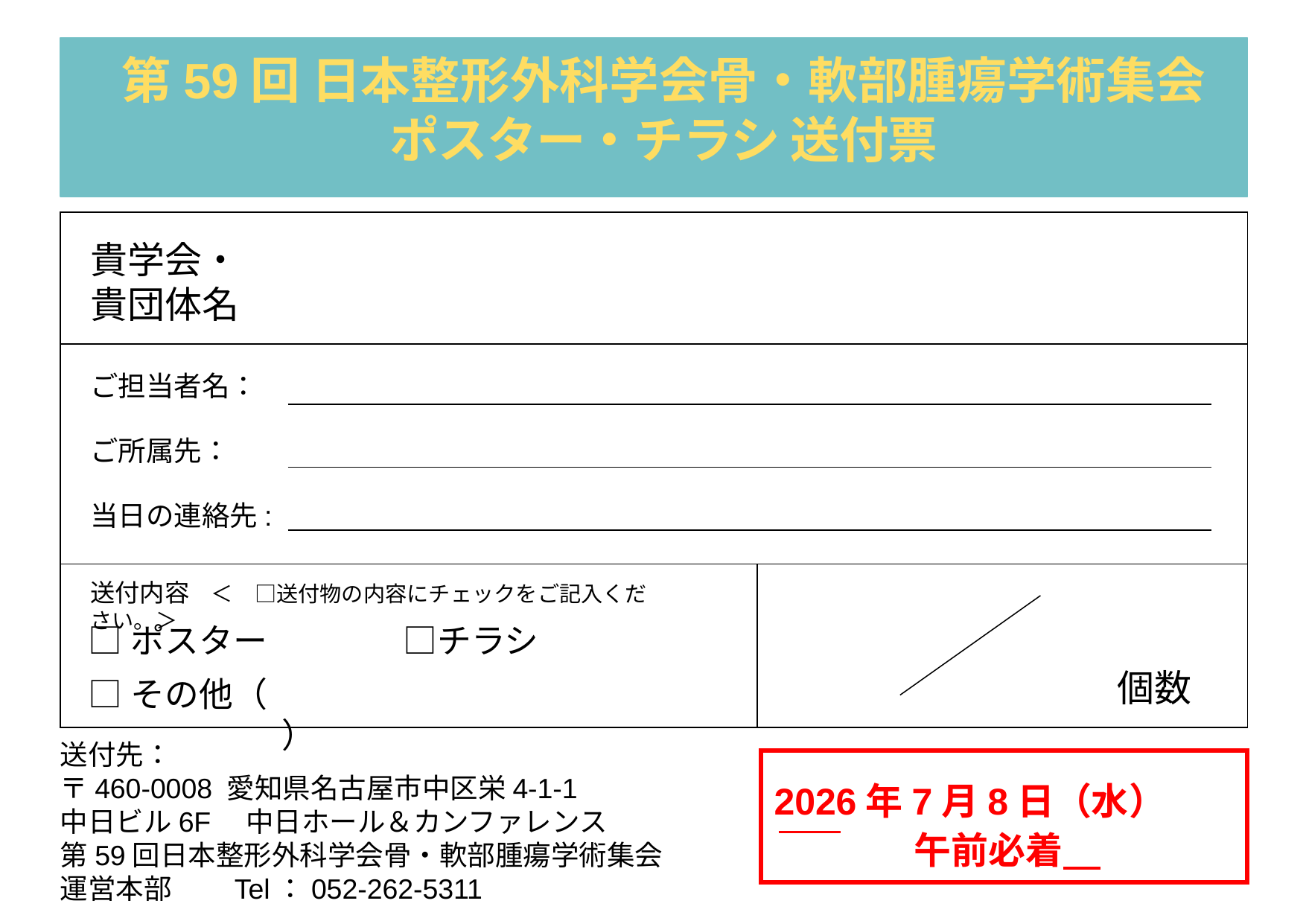

第59回 日本整形外科学会骨・軟部腫瘍学術集会
ポスター・チラシ 送付票
|  |  |
| --- | --- |
|  |  |
|  |  |
貴学会・
貴団体名
ご担当者名：
ご所属先：
当日の連絡先:
送付内容　＜　□送付物の内容にチェックをご記入ください。＞
□ポスター　　　　□チラシ
□その他（　　　　　　　　　　　　　　　　　　   　）
個数
# 送付先： 〒460-0008 愛知県名古屋市中区栄4-1-1 中日ビル6F　中日ホール＆カンファレンス 第59回日本整形外科学会骨・軟部腫瘍学術集会　 運営本部　　Tel：052-262-5311

2026年7月8日（水）
午前必着